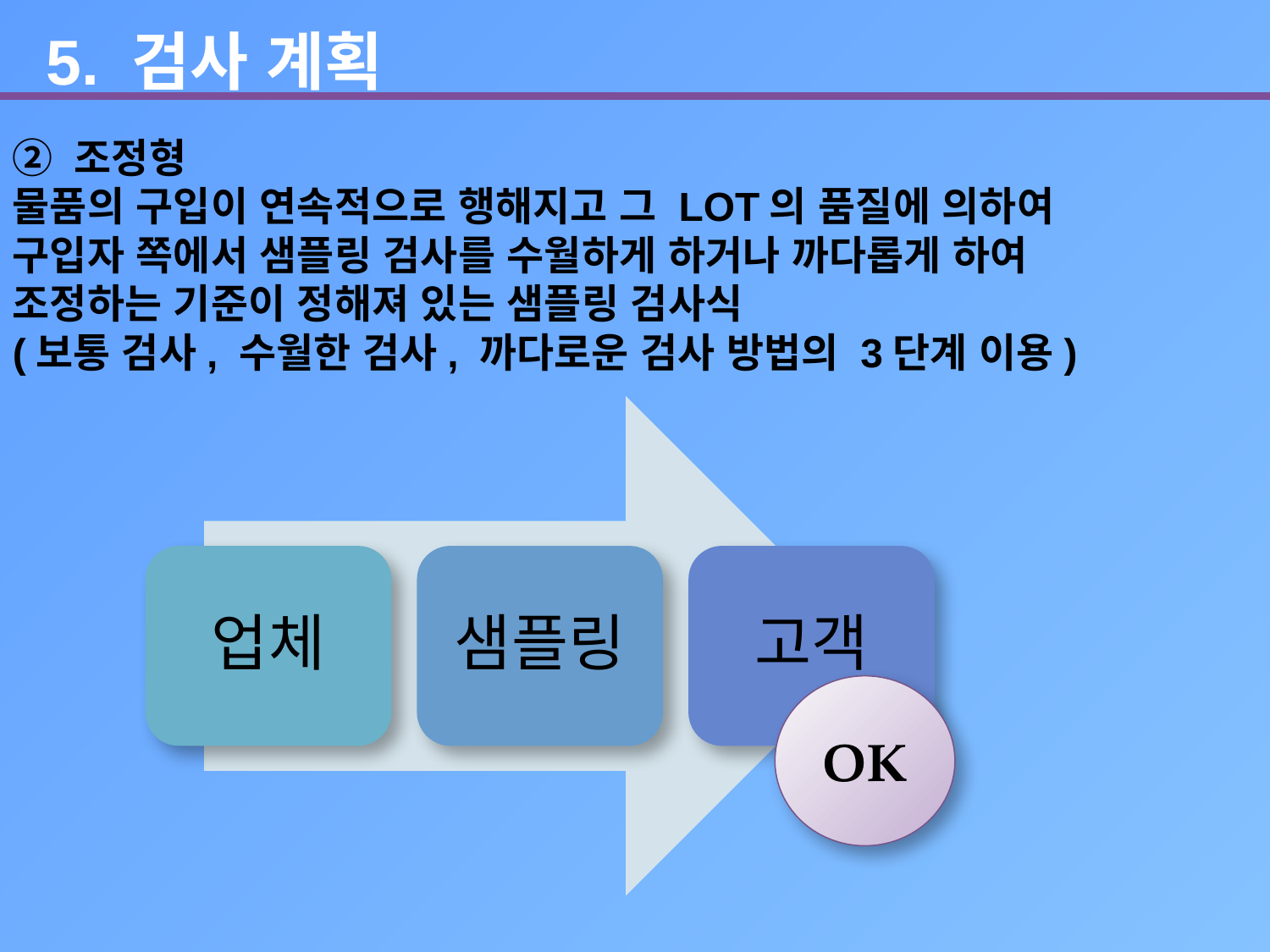

5. 검사 계획
② 조정형
물품의 구입이 연속적으로 행해지고 그 LOT의 품질에 의하여
구입자 쪽에서 샘플링 검사를 수월하게 하거나 까다롭게 하여
조정하는 기준이 정해져 있는 샘플링 검사식
(보통 검사, 수월한 검사, 까다로운 검사 방법의 3단계 이용)
업체
샘플링
고객
OK